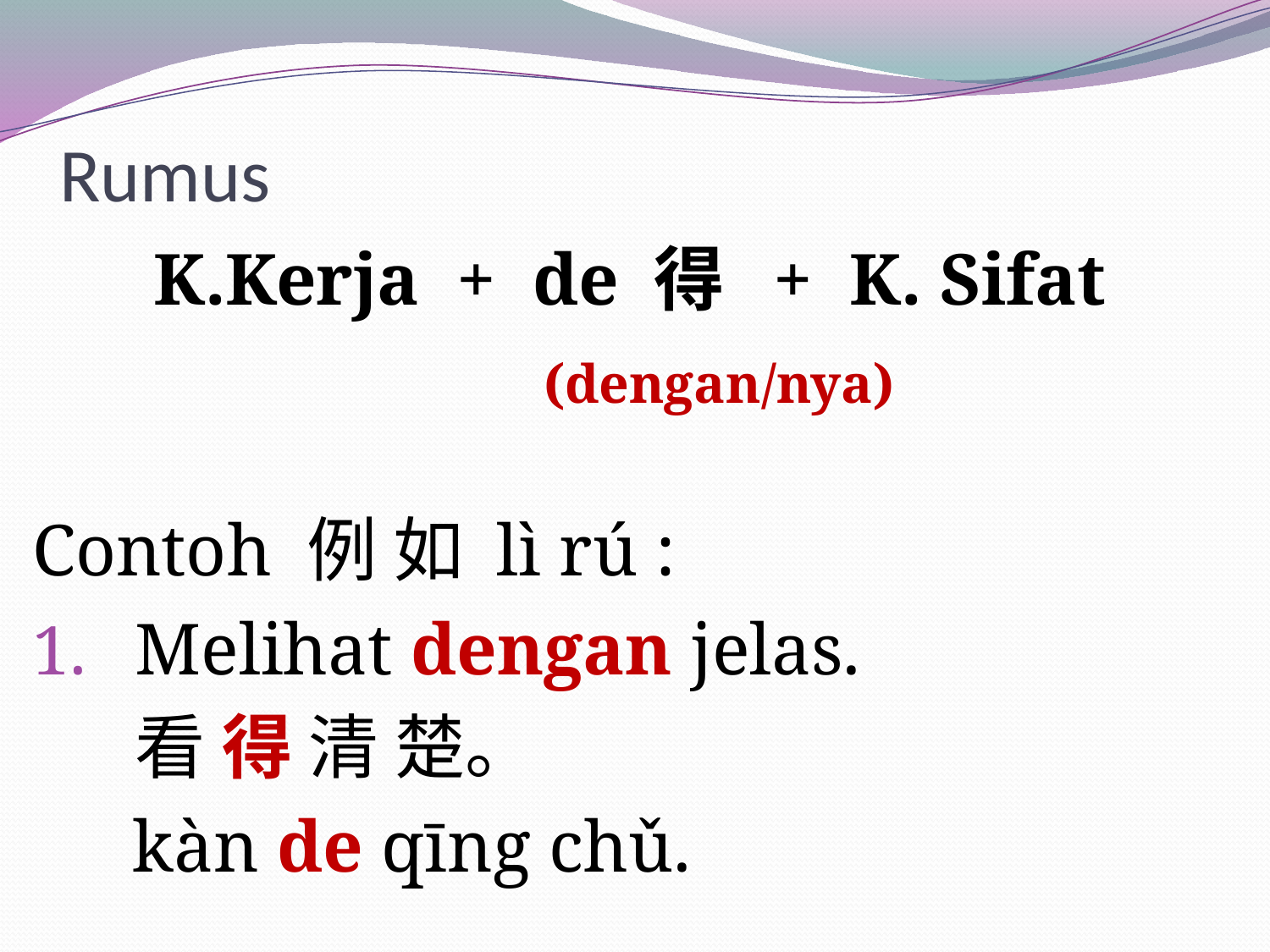

# Rumus
K.Kerja  +  de 得  +  K. Sifat
				     (dengan/nya)

Contoh 例 如 lì rú :
Melihat dengan jelas.
	看 得 清 楚。
kàn de qīng chǔ.